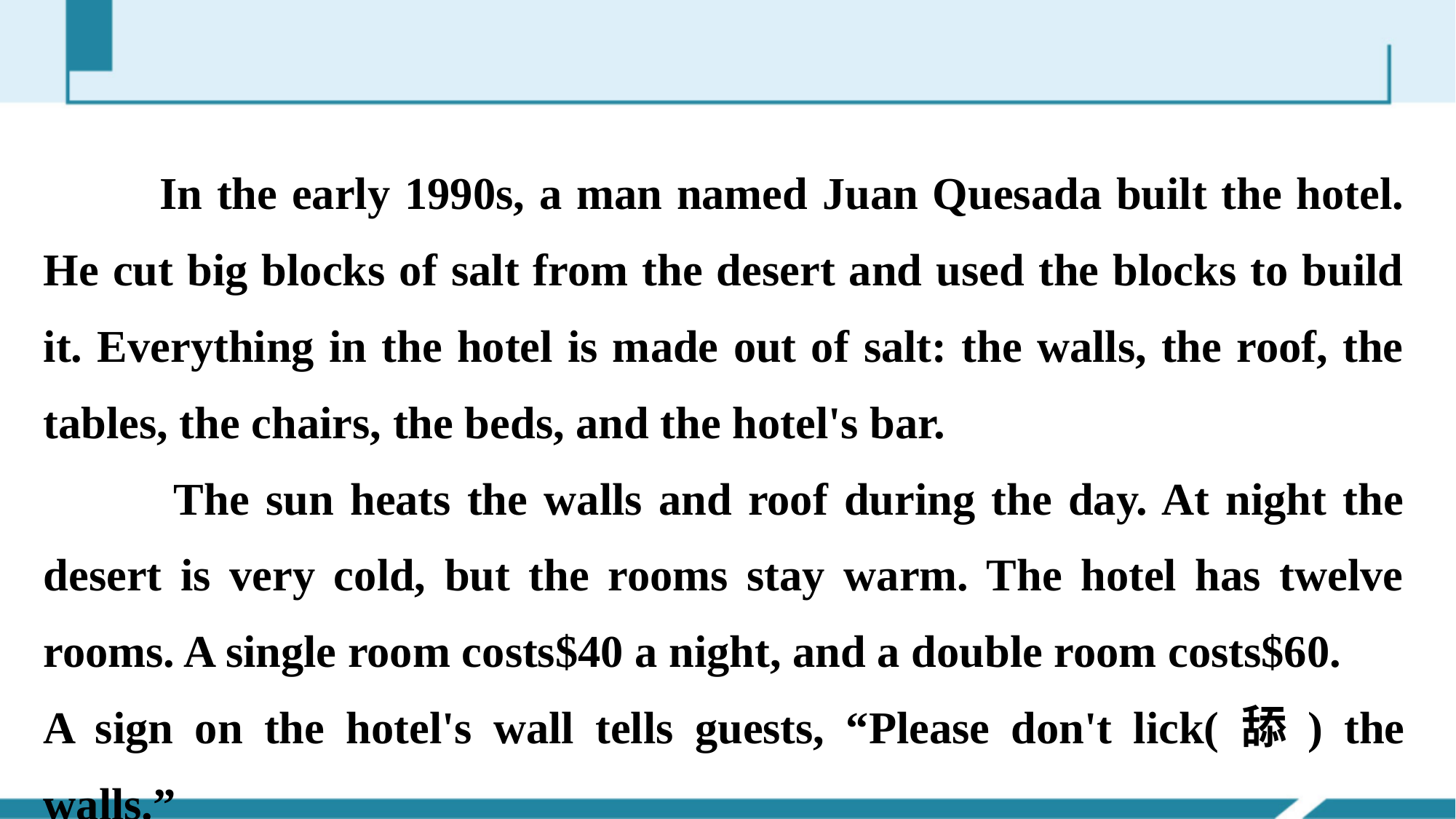

In the early 1990s, a man named Juan Quesada built the hotel. He cut big blocks of salt from the desert and used the blocks to build it. Everything in the hotel is made out of salt: the walls, the roof, the tables, the chairs, the beds, and the hotel's bar.
        The sun heats the walls and roof during the day. At night the desert is very cold, but the rooms stay warm. The hotel has twelve rooms. A single room costs$40 a night, and a double room costs$60.
A sign on the hotel's wall tells guests, “Please don't lick(舔) the walls.”